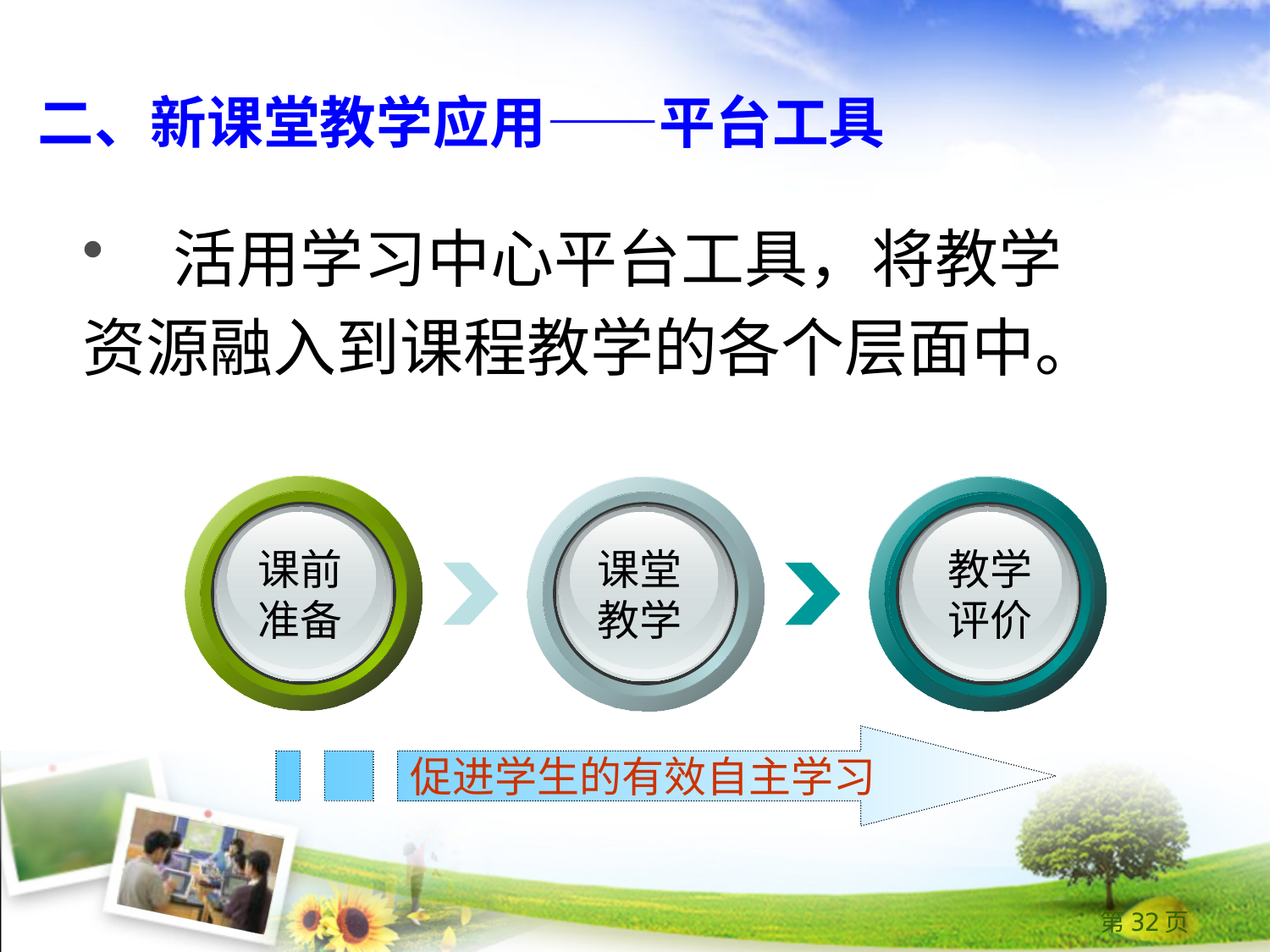

二、新课堂教学应用——平台工具
  活用学习中心平台工具，将教学
资源融入到课程教学的各个层面中。

课前
准备
课堂
教学
教学
评价

促进学生的有效自主学习
第32页